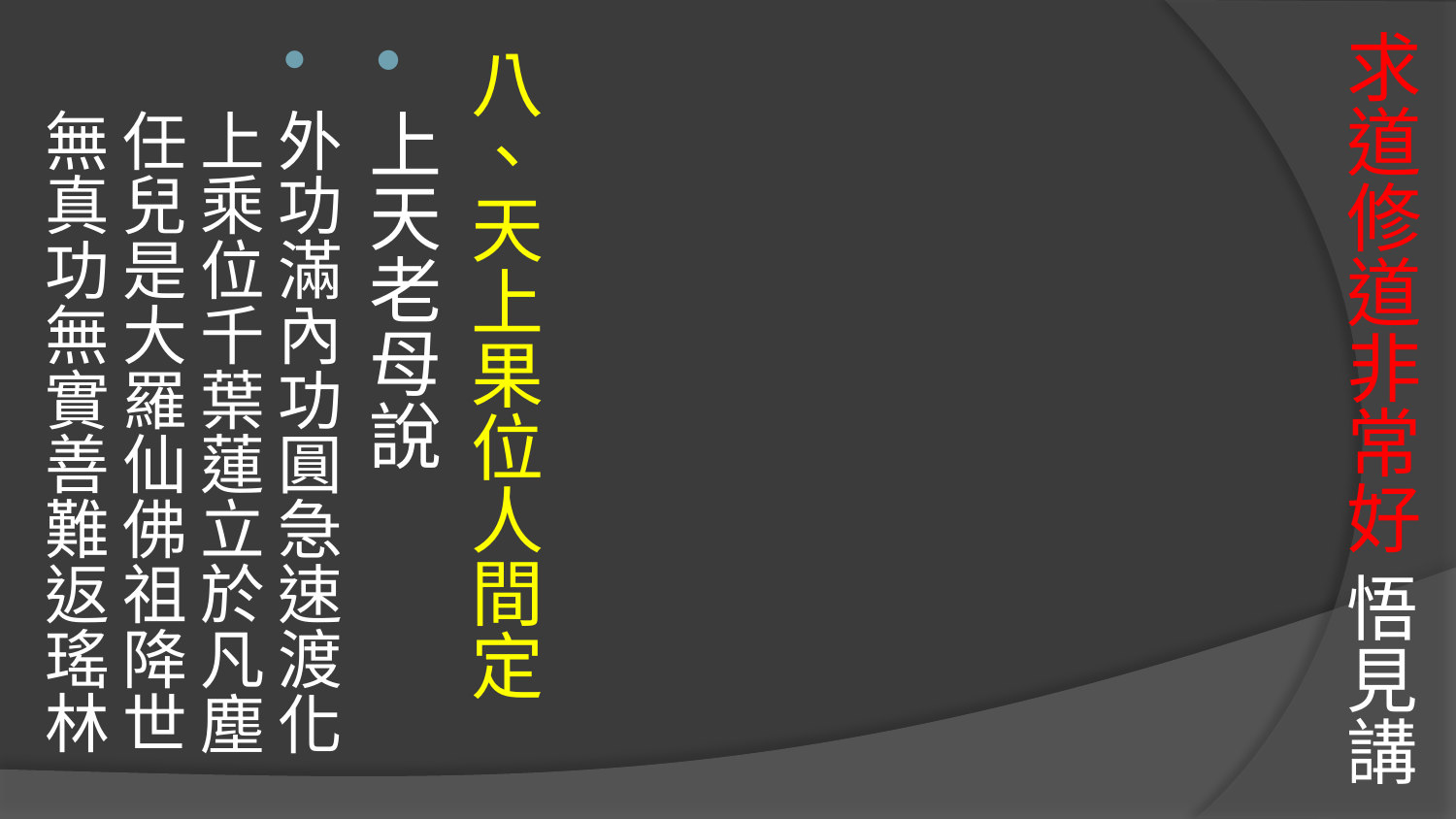

# 求道修道非常好 悟見講
八、天上果位人間定
上天老母說
外功滿內功圓急速渡化
上乘位千葉蓮立於凡塵
任兒是大羅仙佛祖降世
無真功無實善難返瑤林